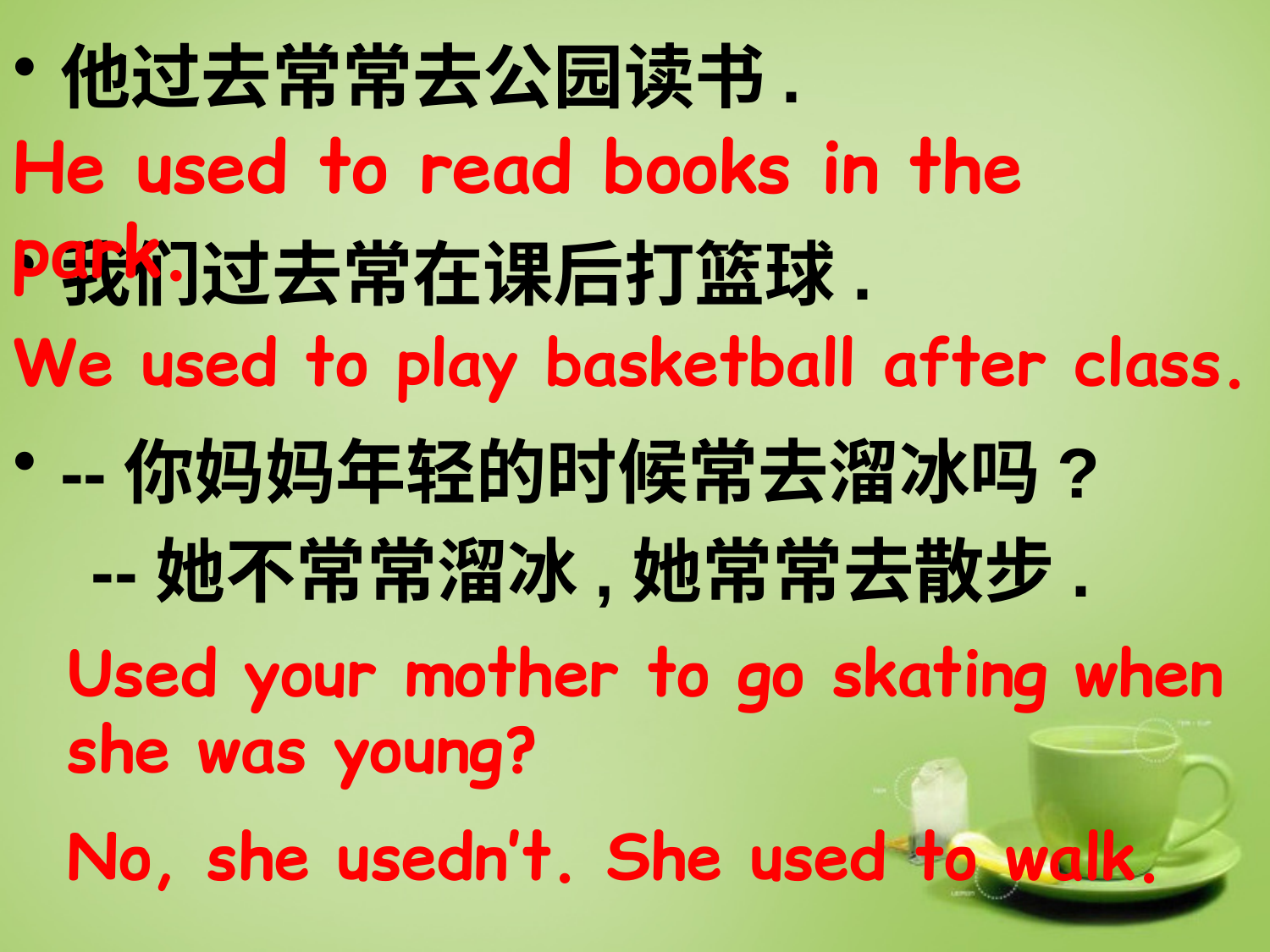

他过去常常去公园读书.

我们过去常在课后打篮球.

--你妈妈年轻的时候常去溜冰吗?
    --她不常常溜冰,她常常去散步.

He used to read books in the park.
We used to play basketball after class.
Used your mother to go skating when she was young?
No, she usedn’t. She used to walk.